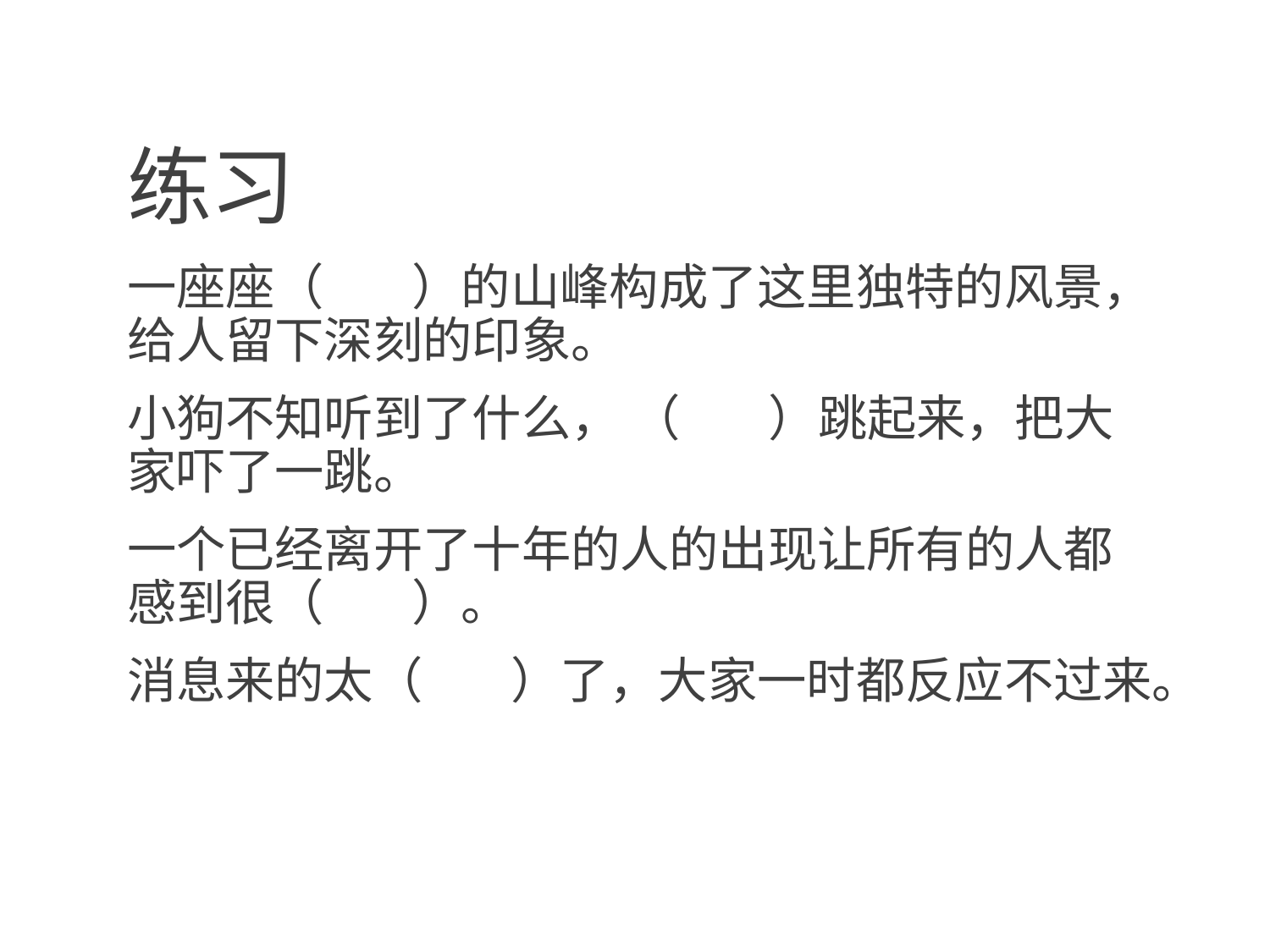

# 练习
一座座（        ）的山峰构成了这里独特的风景，给人留下深刻的印象。
小狗不知听到了什么， （        ）跳起来，把大家吓了一跳。
一个已经离开了十年的人的出现让所有的人都感到很（        ）。
消息来的太（        ）了，大家一时都反应不过来。